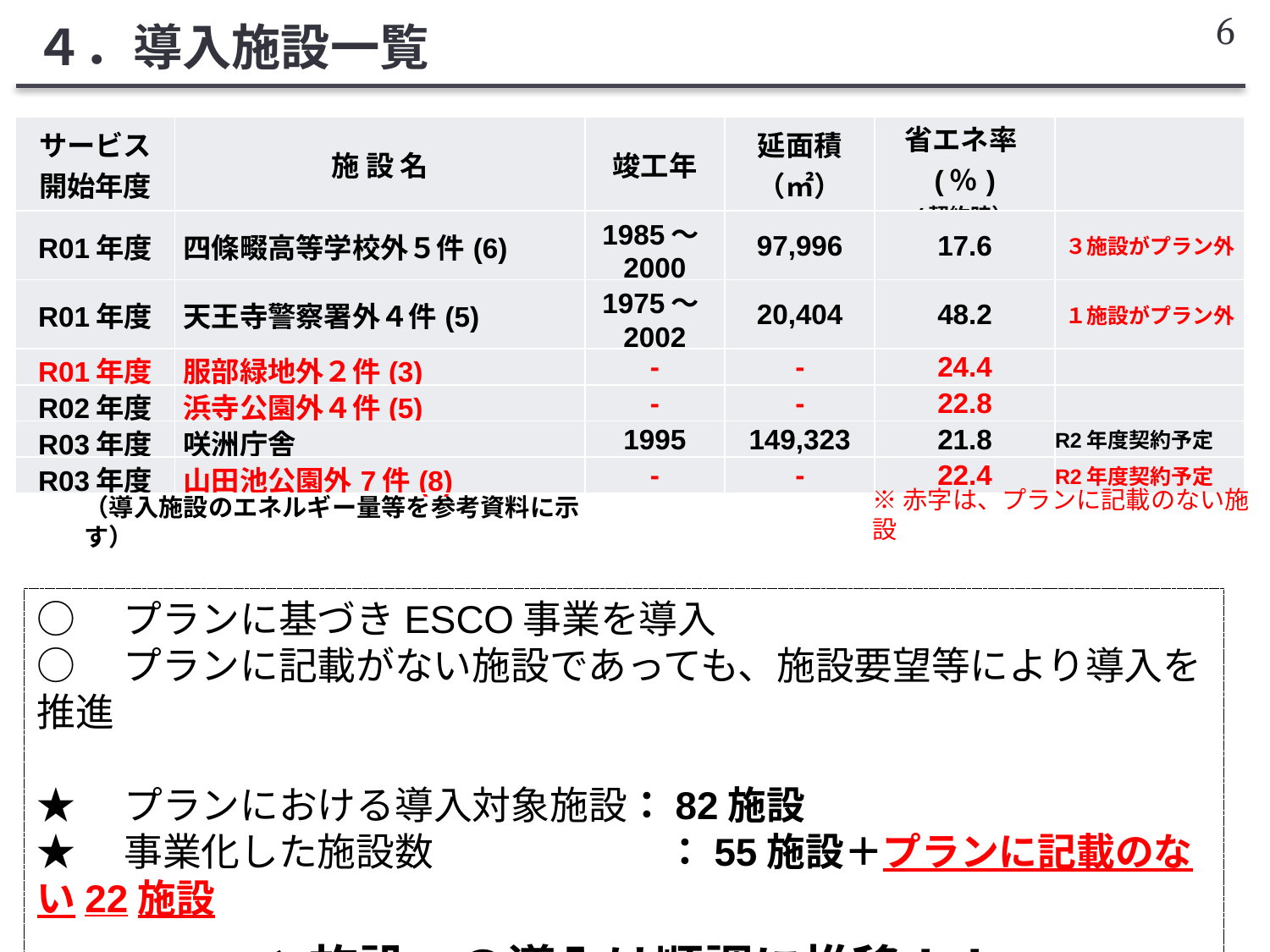

6
４．導入施設一覧
| サービス 開始年度 | 施 設 名 | 竣工年 | 延面積（㎡） | 省エネ率(％) (契約時） |  |
| --- | --- | --- | --- | --- | --- |
| R01年度 | 四條畷高等学校外５件(6) | 1985～2000 | 97,996 | 17.6 | ３施設がプラン外 |
| R01年度 | 天王寺警察署外４件(5) | 1975～2002 | 20,404 | 48.2 | １施設がプラン外 |
| R01年度 | 服部緑地外２件(3) | - | - | 24.4 |  |
| R02年度 | 浜寺公園外４件(5) | - | - | 22.8 |  |
| R03年度 | 咲洲庁舎 | 1995 | 149,323 | 21.8 | R2年度契約予定 |
| R03年度 | 山田池公園外7件(8) | - | - | 22.4 | R2年度契約予定 |
※赤字は、プランに記載のない施設
（導入施設のエネルギー量等を参考資料に示す）
○　プランに基づきESCO事業を導入
○　プランに記載がない施設であっても、施設要望等により導入を推進

★　プランにおける導入対象施設：82施設
★　事業化した施設数　　　　　　：55施設＋プランに記載のない22施設

⇒施設への導入は順調に推移！！